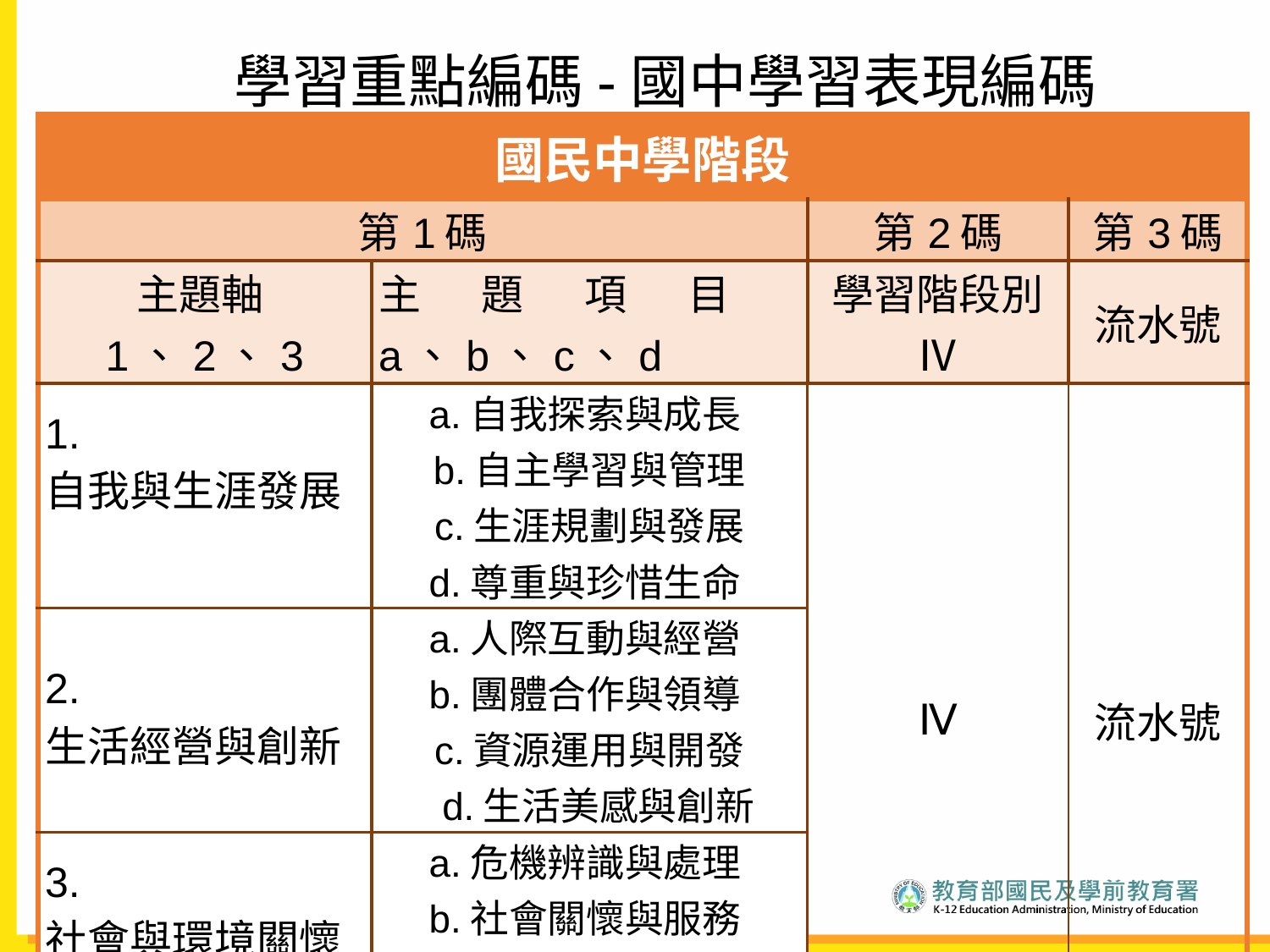

# 學習重點編碼-國中學習表現編碼
| 國民中學階段 |  |  |  |
| --- | --- | --- | --- |
| 第1碼 |  | 第2碼 | 第3碼 |
| 主題軸 1、2、3 | 主題項目 a、b、c、d | 學習階段別Ⅳ | 流水號 |
| 1. 自我與生涯發展 | a.自我探索與成長 b.自主學習與管理 c.生涯規劃與發展 d.尊重與珍惜生命 | Ⅳ | 流水號 |
| 2. 生活經營與創新 | a.人際互動與經營 b.團體合作與領導 c.資源運用與開發 d.生活美感與創新 |  |  |
| 3. 社會與環境關懷 | a.危機辨識與處理 b.社會關懷與服務 c.文化理解與尊重 d.環境保育與永續 |  |  |